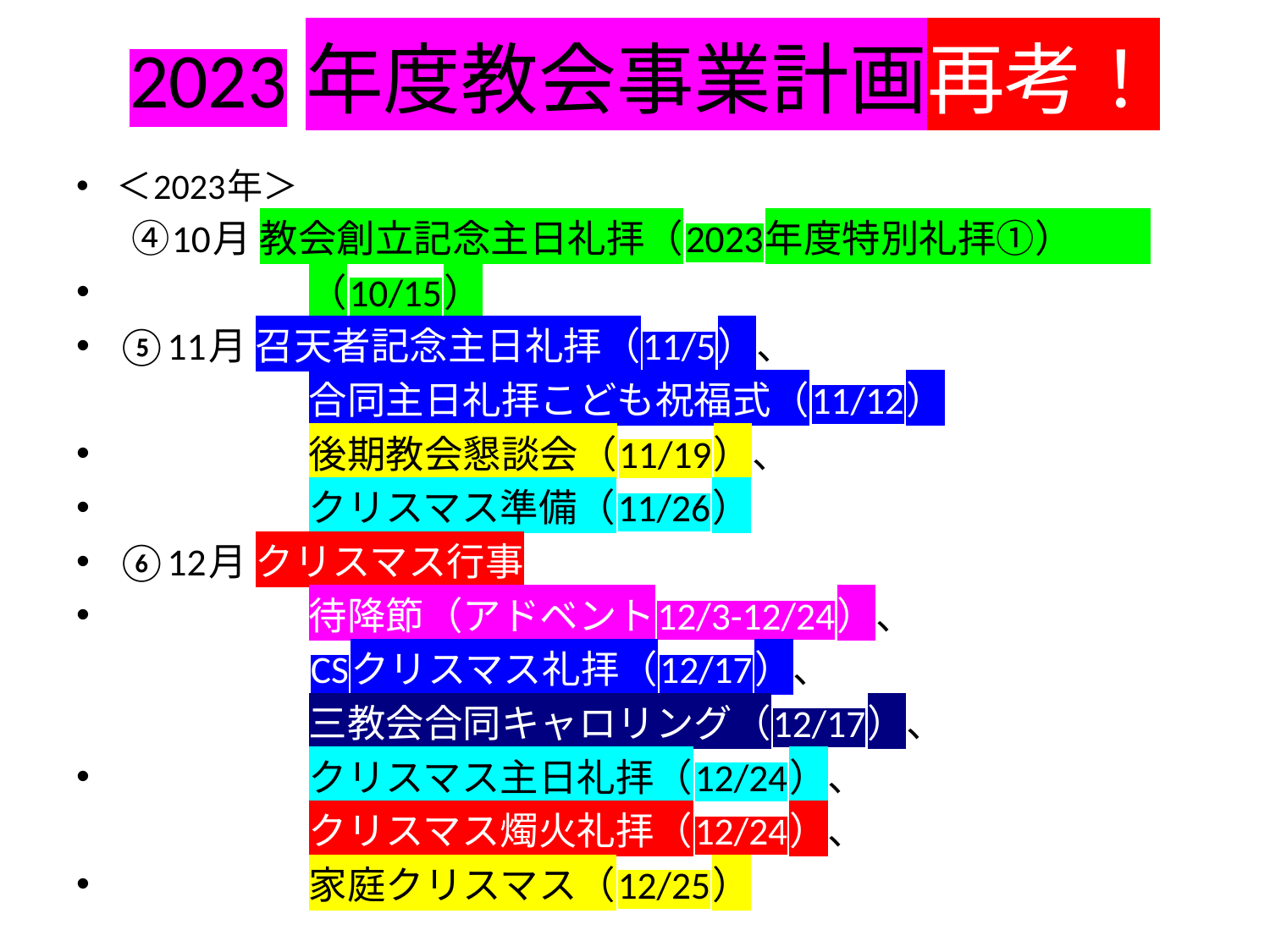

# 2023年度教会事業計画再考！

＜2023年＞
　　　④10月 教会創立記念主日礼拝（2023年度特別礼拝①）
　　　　　（10/15）
⑤11月 召天者記念主日礼拝（11/5）、
　　　　　合同主日礼拝こども祝福式（11/12）
　　　　　後期教会懇談会（11/19）、
　　　　　クリスマス準備（11/26）
⑥12月 クリスマス行事
　　　　　待降節（アドベント12/3-12/24）、
　　　　　CSクリスマス礼拝（12/17）、
　　　　　三教会合同キャロリング（12/17）、
　　　　　クリスマス主日礼拝（12/24）、
　　　　　クリスマス燭火礼拝（12/24）、
　　　　　家庭クリスマス（12/25）